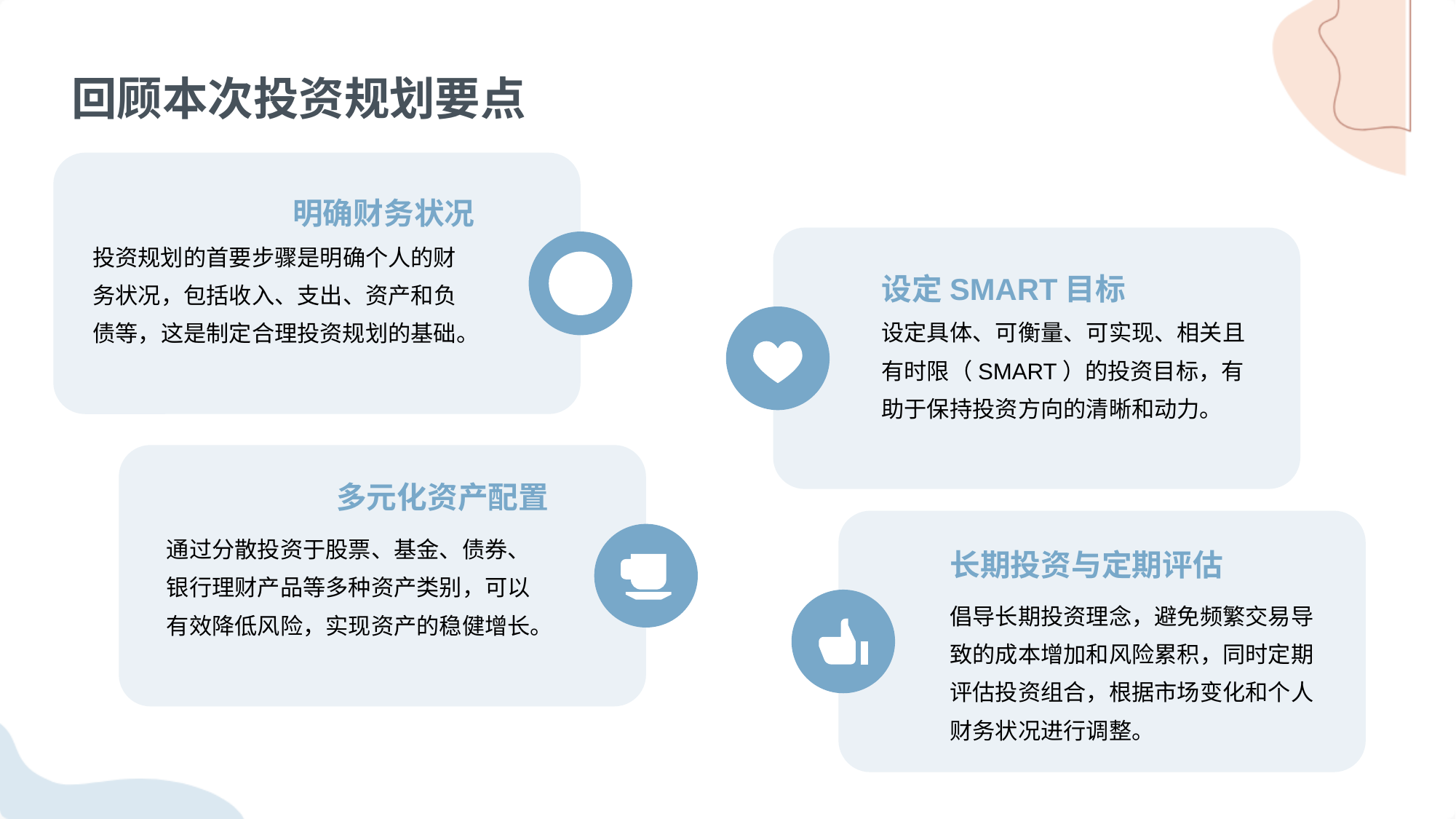

回顾本次投资规划要点

明确财务状况

投资规划的首要步骤是明确个人的财务状况，包括收入、支出、资产和负债等，这是制定合理投资规划的基础。

设定SMART目标

设定具体、可衡量、可实现、相关且有时限（SMART）的投资目标，有助于保持投资方向的清晰和动力。

多元化资产配置

通过分散投资于股票、基金、债券、银行理财产品等多种资产类别，可以有效降低风险，实现资产的稳健增长。

长期投资与定期评估

倡导长期投资理念，避免频繁交易导致的成本增加和风险累积，同时定期评估投资组合，根据市场变化和个人财务状况进行调整。